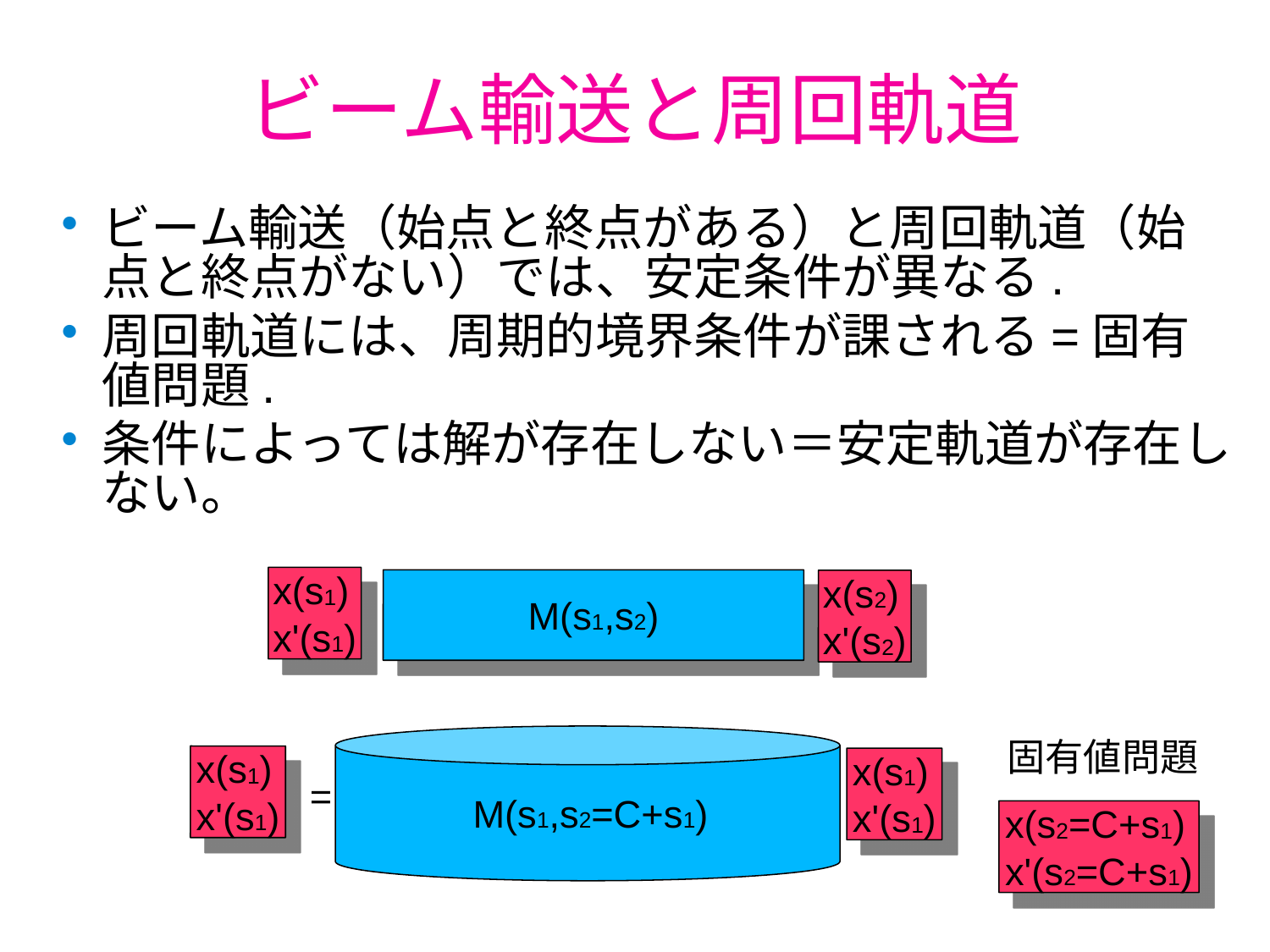

# ビーム輸送と周回軌道
ビーム輸送（始点と終点がある）と周回軌道（始点と終点がない）では、安定条件が異なる.
周回軌道には、周期的境界条件が課される=固有値問題.
条件によっては解が存在しない＝安定軌道が存在しない。

x(s1)
x'(s1)
M(s1,s2)
x(s2)
x'(s2)
             M(s1,s2=C+s1)
固有値問題
x(s1)
x'(s1)
x(s1)
x'(s1)
=
x(s2=C+s1)
x'(s2=C+s1)
67